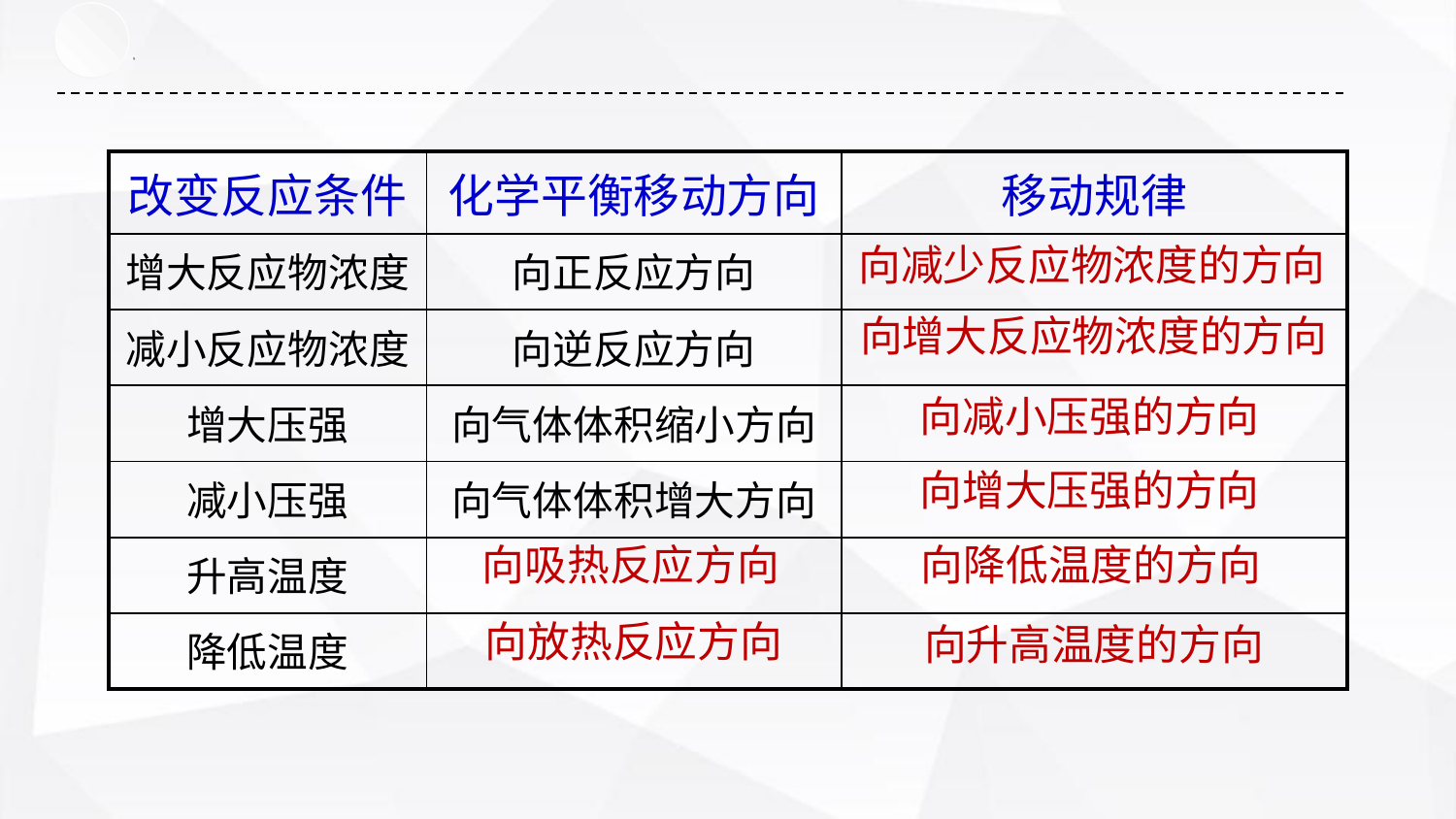

| 改变反应条件 | 化学平衡移动方向 | 移动规律 |
| --- | --- | --- |
| 增大反应物浓度 | 向正反应方向 |  |
| 减小反应物浓度 | 向逆反应方向 |  |
| 增大压强 | 向气体体积缩小方向 |  |
| 减小压强 | 向气体体积增大方向 |  |
| 升高温度 |  |  |
| 降低温度 |  |  |
向减少反应物浓度的方向
向增大反应物浓度的方向
向减小压强的方向
向增大压强的方向
向吸热反应方向
向降低温度的方向
向放热反应方向
向升高温度的方向